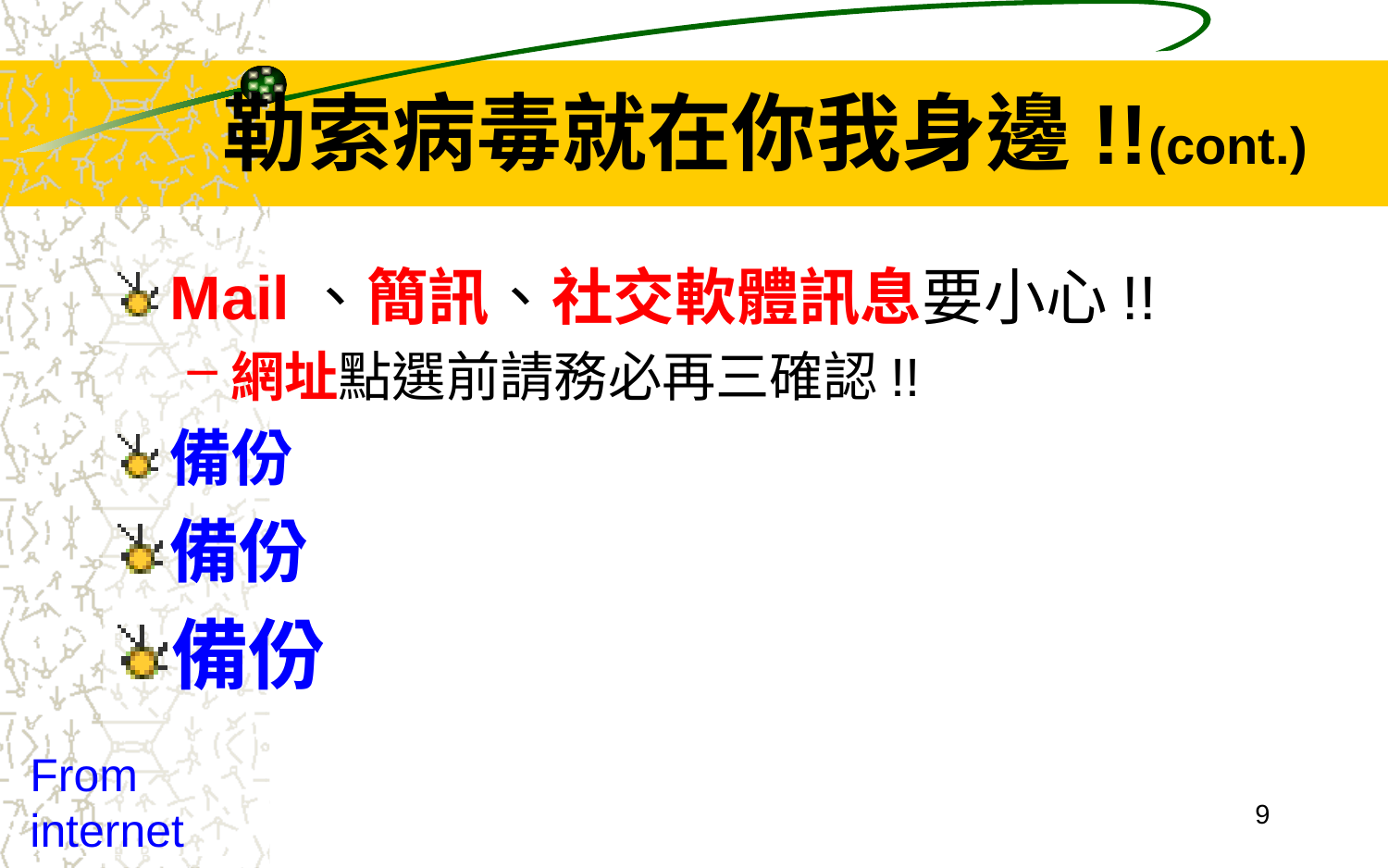

# 勒索病毒就在你我身邊!!(cont.)
Mail、簡訊、社交軟體訊息要小心!!
網址點選前請務必再三確認!!
備份
備份
備份
From internet
9